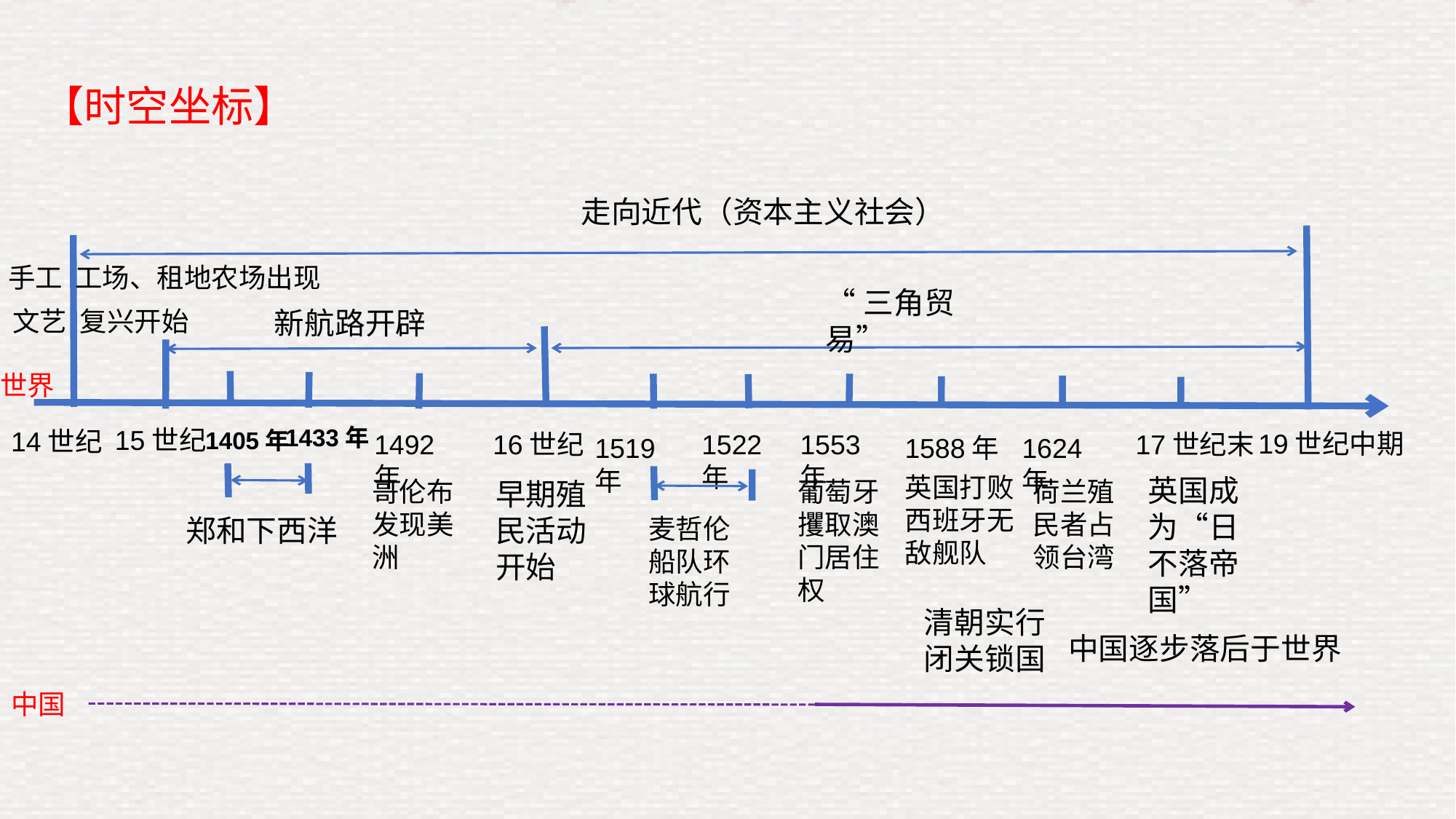

【时空坐标】
     走向近代（资本主义社会）
手工  工场、租地农场出现
“三角贸易”
文艺  复兴开始
新航路开辟
世界
15世纪
1433年
14世纪
1405年
19世纪中期
1492年
16世纪
1522年
1553年
17世纪末
1588年
1519年
1624年
英国打败西班牙无敌舰队
英国成为“日不落帝国”
哥伦布发现美洲
早期殖民活动开始
葡萄牙攫取澳门居住权
荷兰殖民者占领台湾
郑和下西洋
麦哲伦船队环球航行
清朝实行闭关锁国
  中国逐步落后于世界
中国